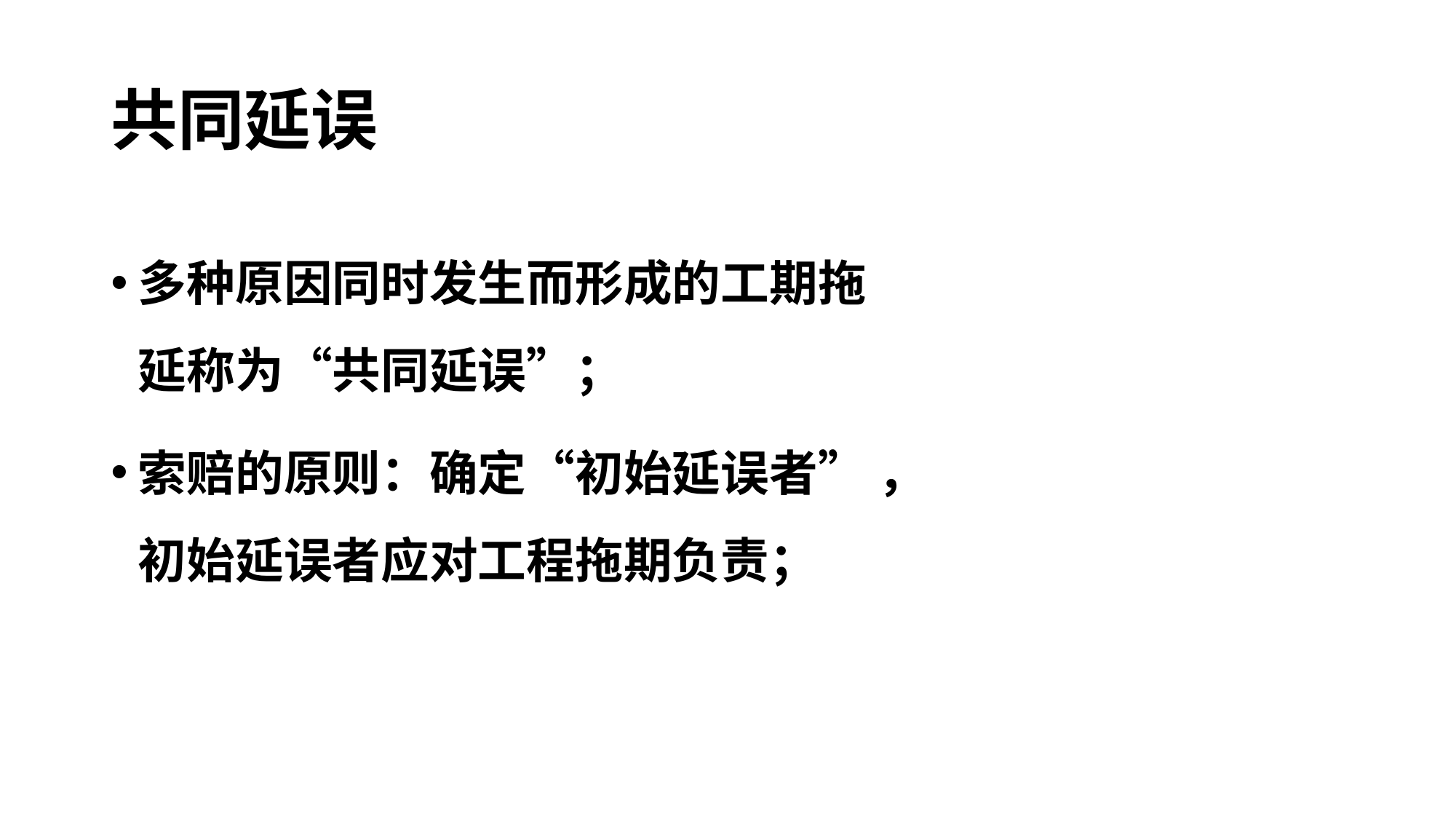

# 共同延误
多种原因同时发生而形成的工期拖延称为“共同延误”；
索赔的原则：确定“初始延误者” ，初始延误者应对工程拖期负责；